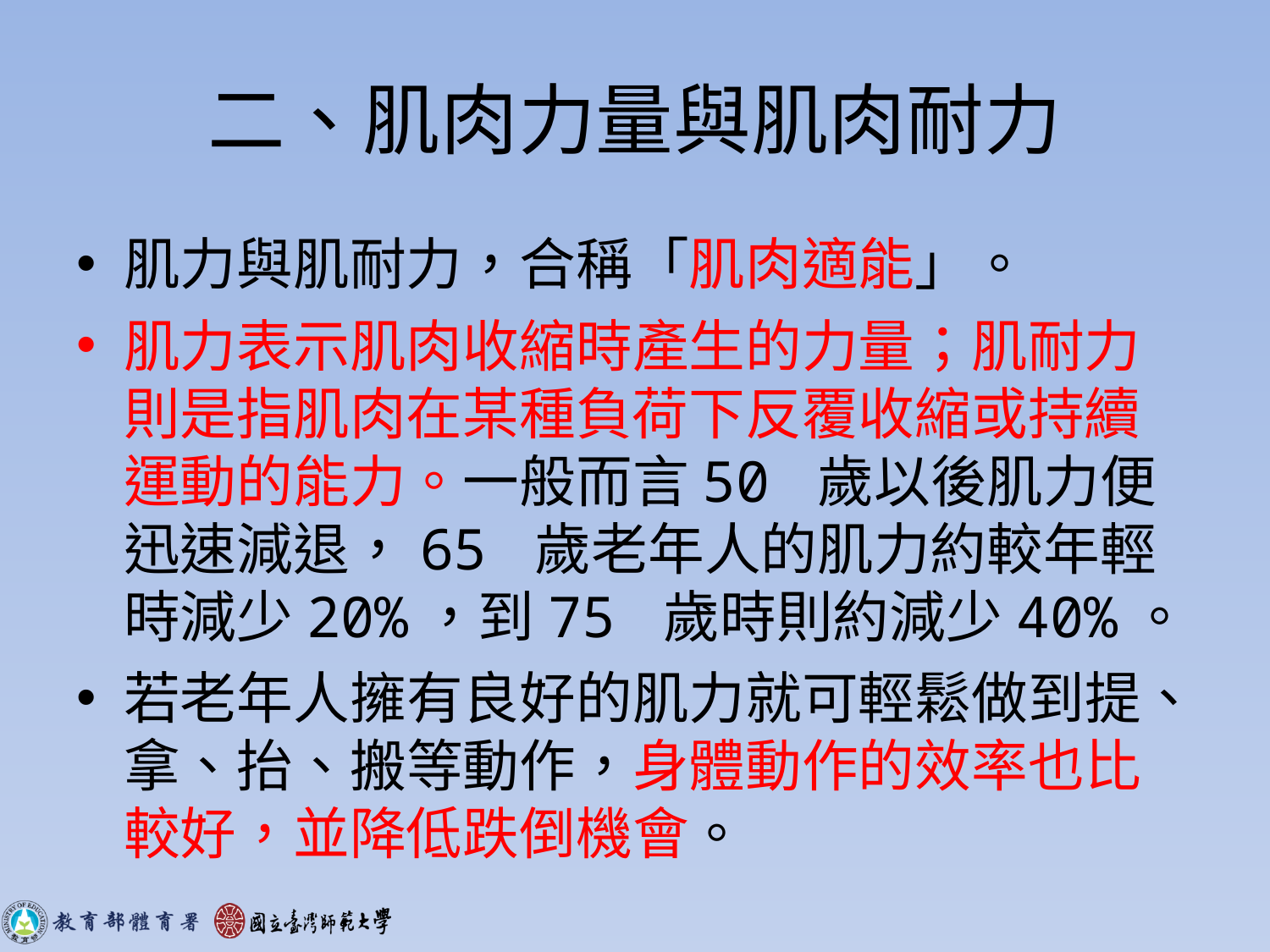

# 二、肌肉力量與肌肉耐力
肌力與肌耐力，合稱「肌肉適能」。
肌力表示肌肉收縮時產生的力量；肌耐力則是指肌肉在某種負荷下反覆收縮或持續運動的能力。一般而言50 歲以後肌力便迅速減退，65 歲老年人的肌力約較年輕時減少20%，到75 歲時則約減少40%。
若老年人擁有良好的肌力就可輕鬆做到提、拿、抬、搬等動作，身體動作的效率也比較好，並降低跌倒機會。